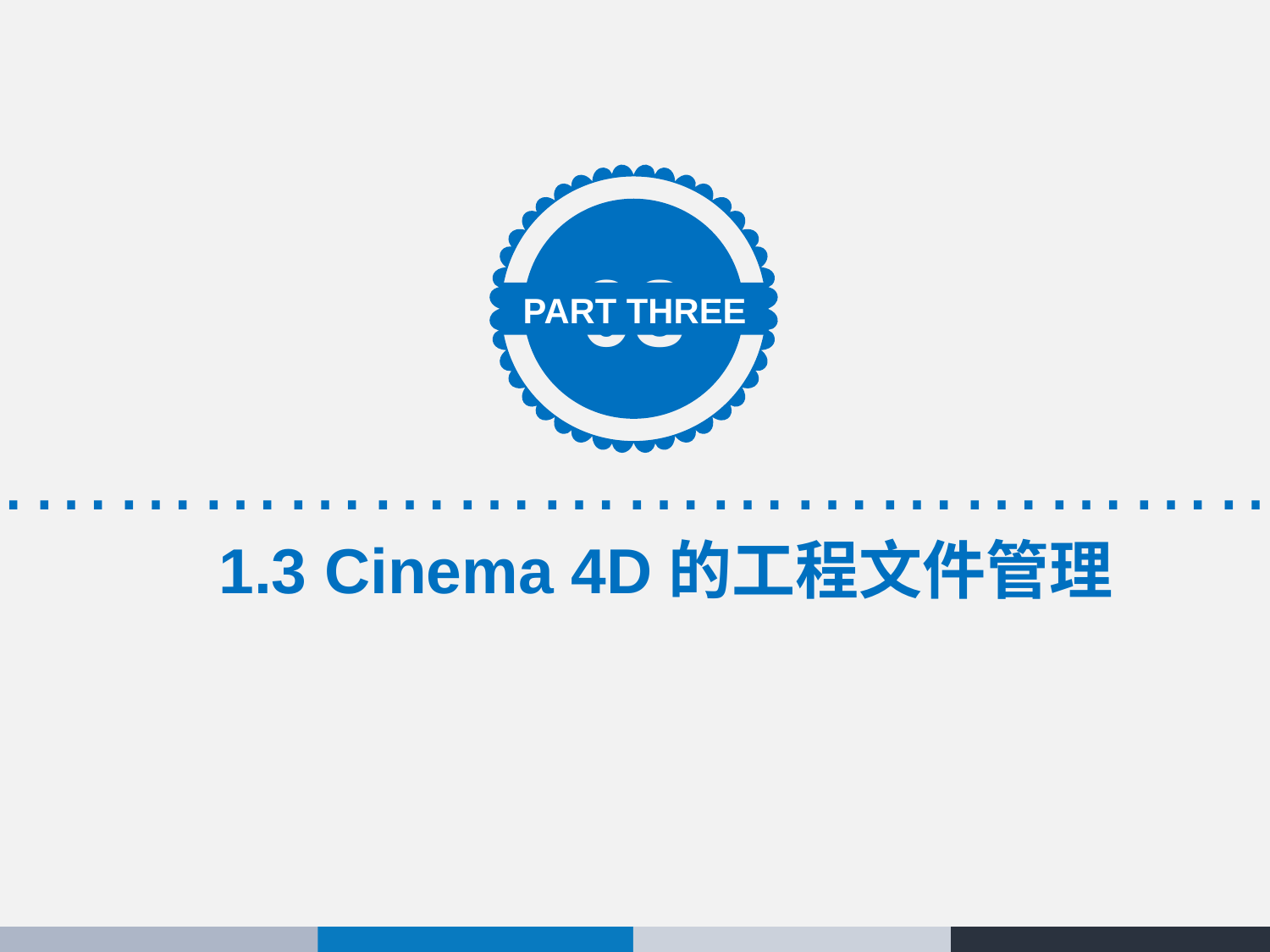

03
…………………………………………

PART THREE
1.3 Cinema 4D的工程文件管理